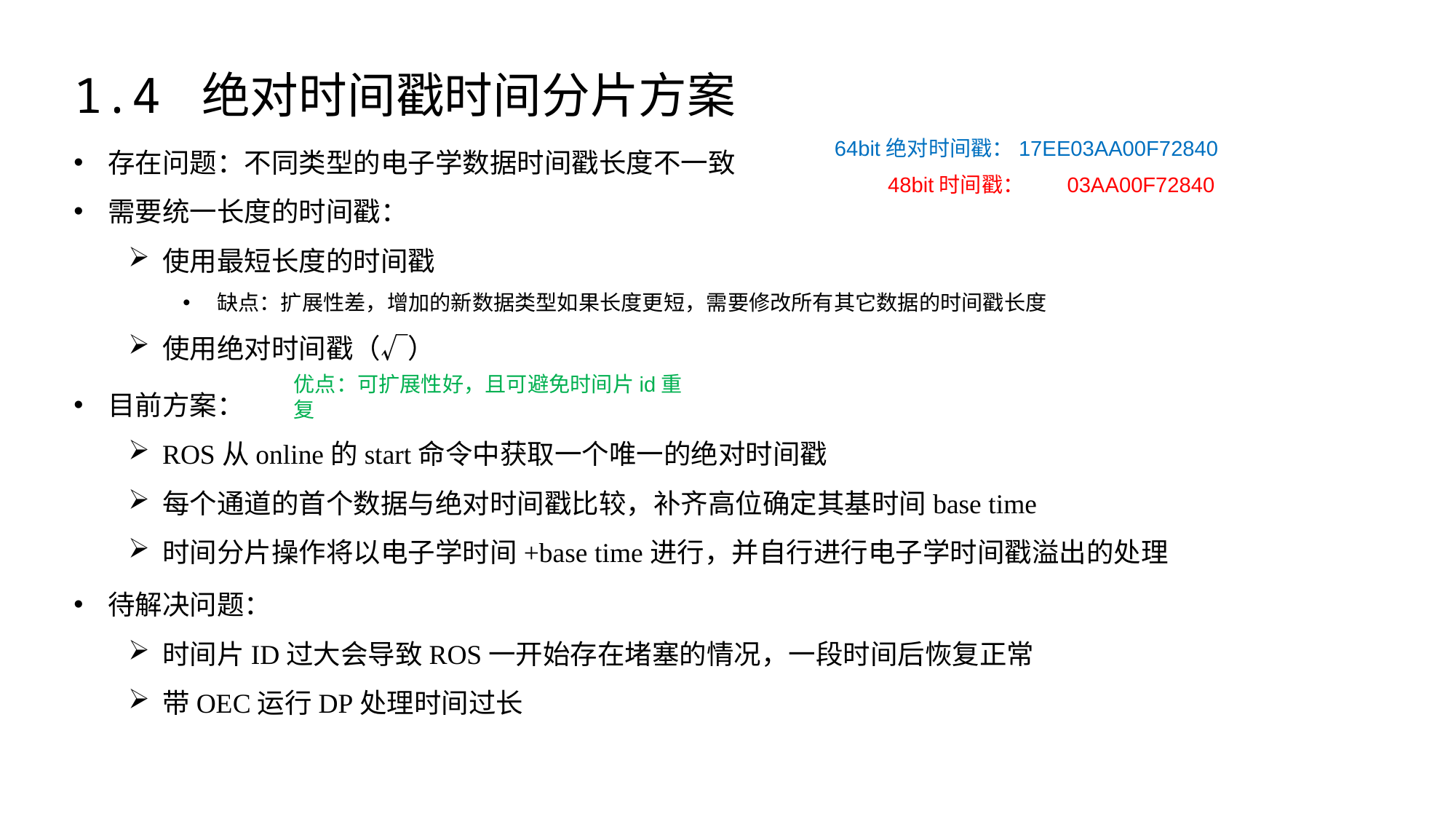

1.4 绝对时间戳时间分片方案
存在问题：不同类型的电子学数据时间戳长度不一致
需要统一长度的时间戳：
使用最短长度的时间戳
缺点：扩展性差，增加的新数据类型如果长度更短，需要修改所有其它数据的时间戳长度
使用绝对时间戳（√）
64bit绝对时间戳：17EE03AA00F72840
48bit时间戳：        03AA00F72840
优点：可扩展性好，且可避免时间片id重复
目前方案：
ROS从online的start命令中获取一个唯一的绝对时间戳
每个通道的首个数据与绝对时间戳比较，补齐高位确定其基时间base time
时间分片操作将以电子学时间+base time进行，并自行进行电子学时间戳溢出的处理
待解决问题：
时间片ID过大会导致ROS一开始存在堵塞的情况，一段时间后恢复正常
带OEC运行DP处理时间过长